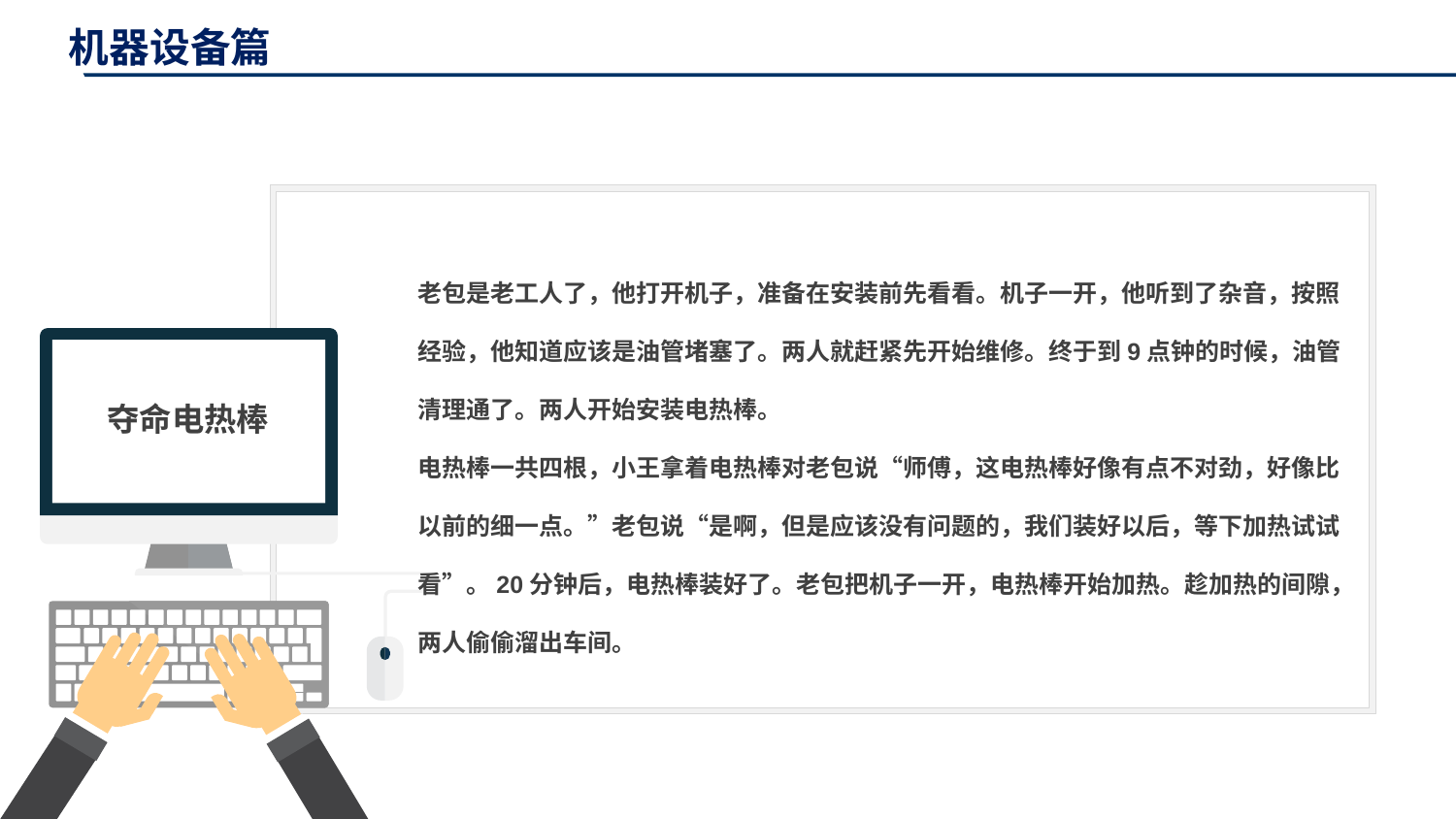

机器设备篇

老包是老工人了，他打开机子，准备在安装前先看看。机子一开，他听到了杂音，按照经验，他知道应该是油管堵塞了。两人就赶紧先开始维修。终于到9点钟的时候，油管清理通了。两人开始安装电热棒。
电热棒一共四根，小王拿着电热棒对老包说“师傅，这电热棒好像有点不对劲，好像比以前的细一点。”老包说“是啊，但是应该没有问题的，我们装好以后，等下加热试试看”。20分钟后，电热棒装好了。老包把机子一开，电热棒开始加热。趁加热的间隙， 两人偷偷溜出车间。

夺命电热棒